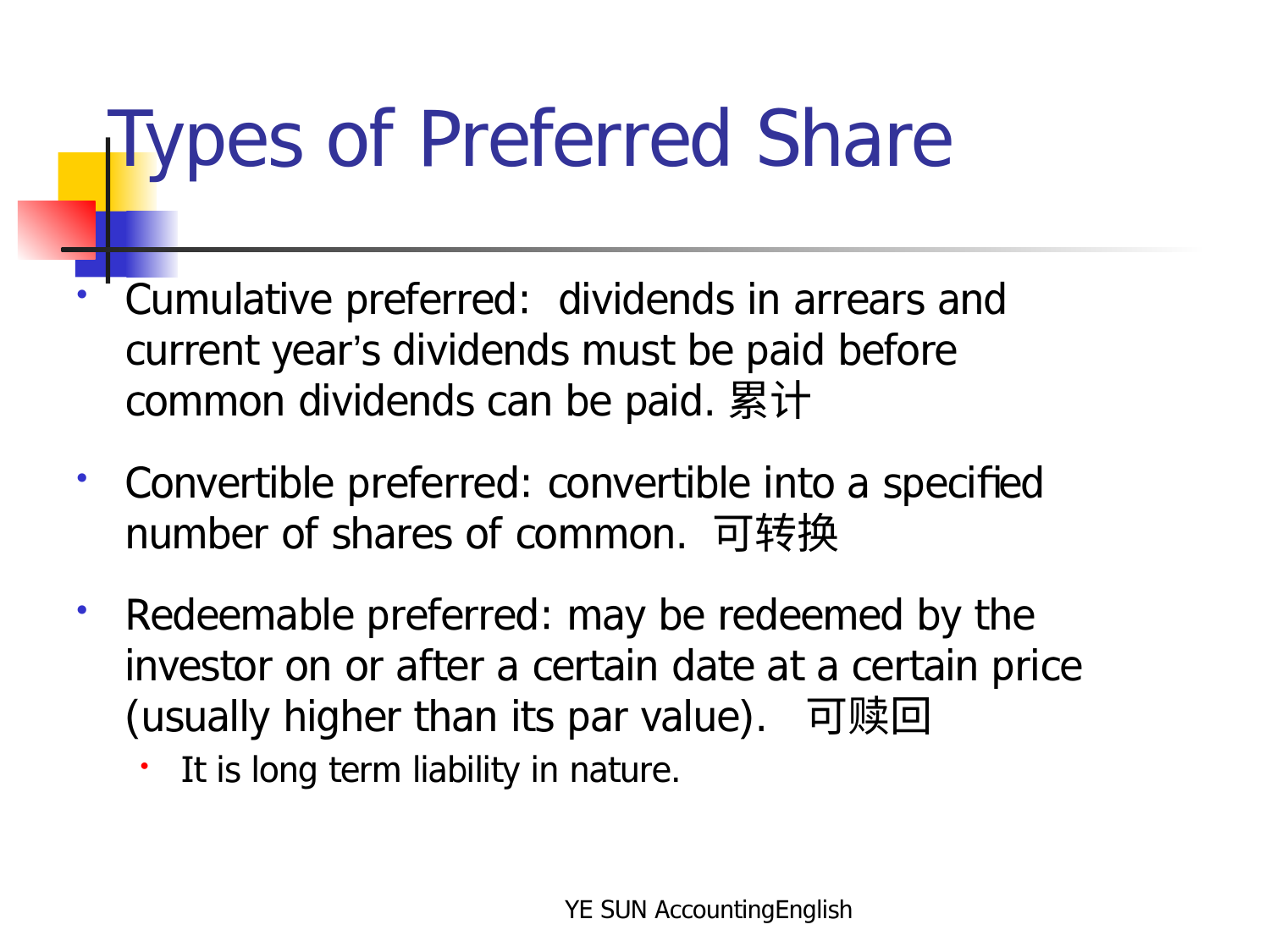

# Types of Preferred Share
Cumulative preferred:  dividends in arrears and current year’s dividends must be paid before common dividends can be paid.累计

Convertible preferred: convertible into a specified number of shares of common. 可转换

Redeemable preferred: may be redeemed by the investor on or after a certain date at a certain price (usually higher than its par value).  可赎回
It is long term liability in nature.

YE SUN AccountingEnglish
22